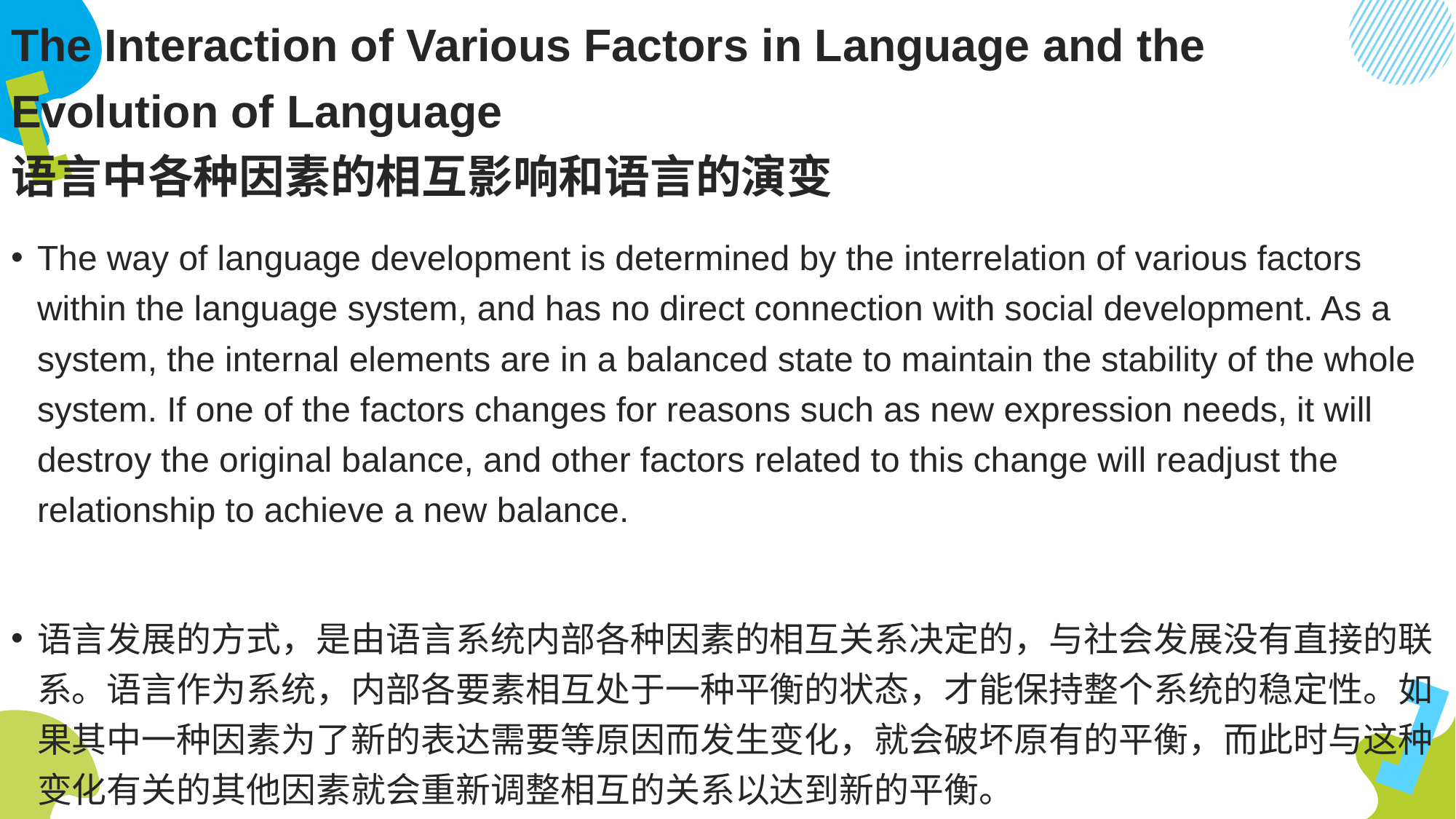

# The Interaction of Various Factors in Language and the Evolution of Language 语言中各种因素的相互影响和语言的演变
The way of language development is determined by the interrelation of various factors within the language system, and has no direct connection with social development. As a system, the internal elements are in a balanced state to maintain the stability of the whole system. If one of the factors changes for reasons such as new expression needs, it will destroy the original balance, and other factors related to this change will readjust the relationship to achieve a new balance.

语言发展的方式，是由语言系统内部各种因素的相互关系决定的，与社会发展没有直接的联系。语言作为系统，内部各要素相互处于一种平衡的状态，才能保持整个系统的稳定性。如果其中一种因素为了新的表达需要等原因而发生变化，就会破坏原有的平衡，而此时与这种变化有关的其他因素就会重新调整相互的关系以达到新的平衡。